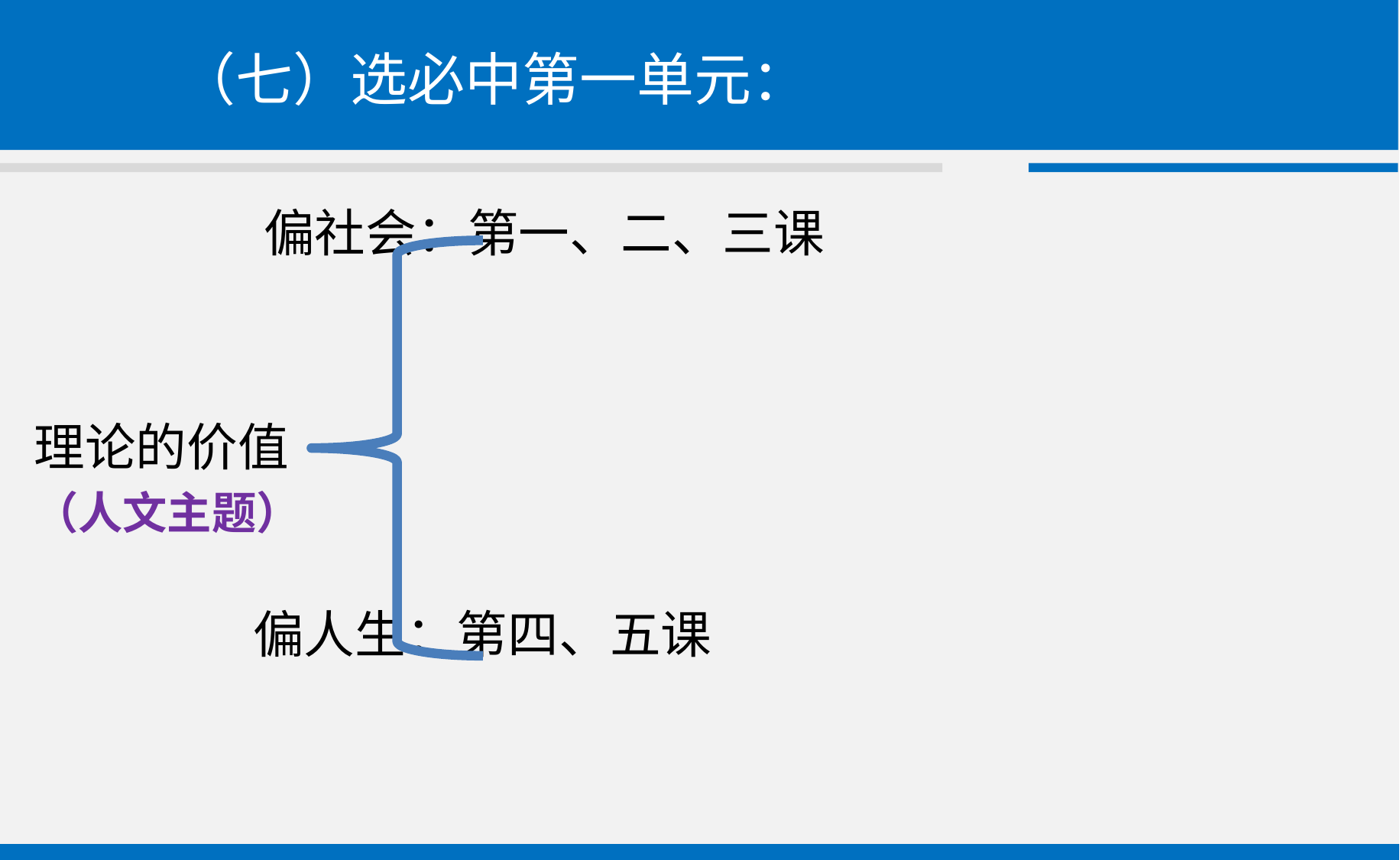

# （七）选必中第一单元：

                    偏人生：第四、五课
                   偏社会：第一、二、三课

理论的价值
（人文主题）